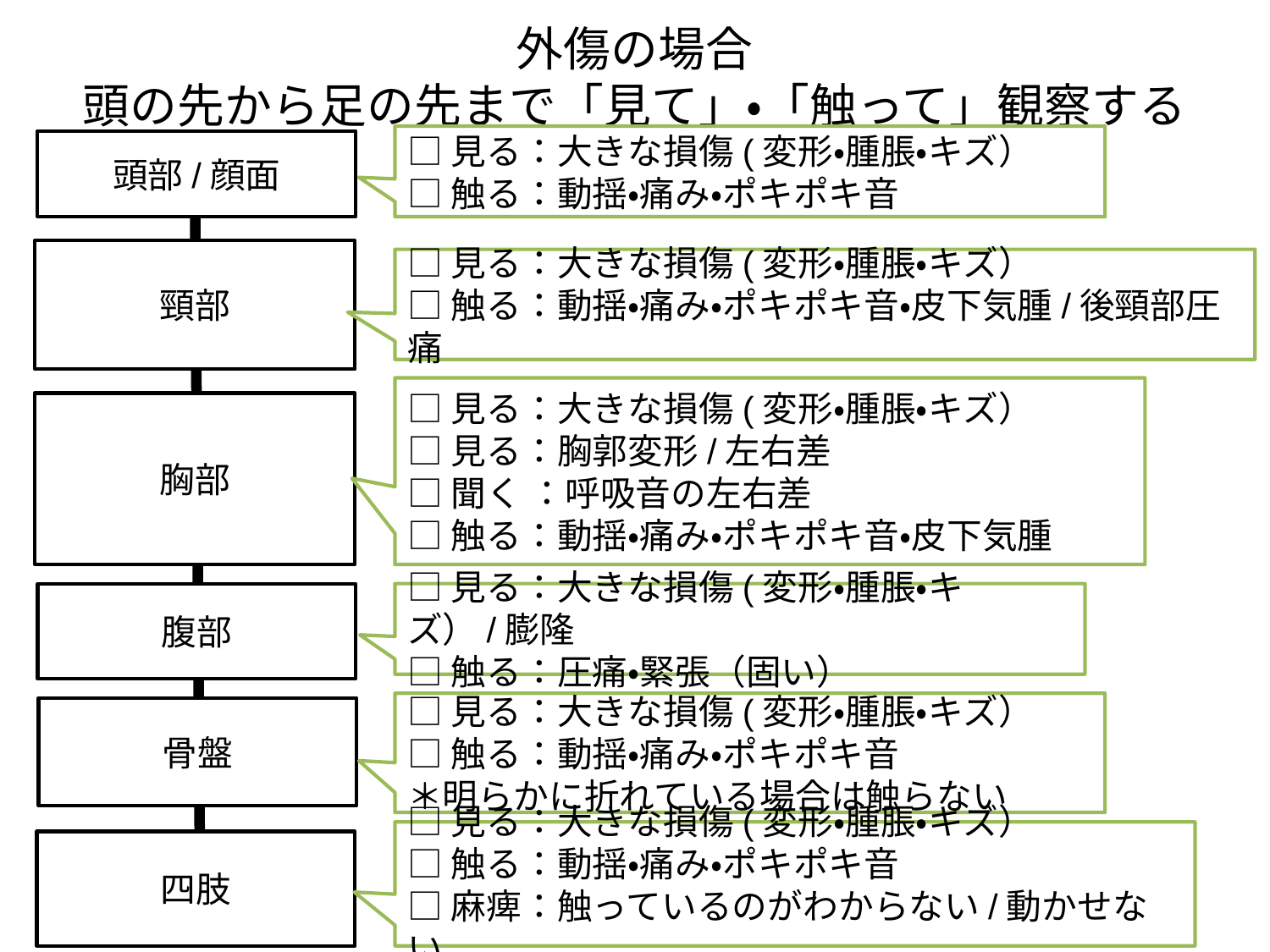

外傷の場合
頭の先から足の先まで「見て」・「触って」観察する
□見る：大きな損傷(変形・腫脹・キズ）
□触る：動揺・痛み・ポキポキ音
頭部/顔面

頸部
□見る：大きな損傷(変形・腫脹・キズ）
□触る：動揺・痛み・ポキポキ音・皮下気腫/後頸部圧痛
□見る：大きな損傷(変形・腫脹・キズ）
□見る：胸郭変形/左右差
□聞く ：呼吸音の左右差
□触る：動揺・痛み・ポキポキ音・皮下気腫
胸部
腹部
□見る：大きな損傷(変形・腫脹・キズ）/膨隆
□触る：圧痛・緊張（固い）
□見る：大きな損傷(変形・腫脹・キズ）
□触る：動揺・痛み・ポキポキ音
＊明らかに折れている場合は触らない
骨盤
□見る：大きな損傷(変形・腫脹・キズ）
□触る：動揺・痛み・ポキポキ音
□麻痺：触っているのがわからない/動かせない
四肢